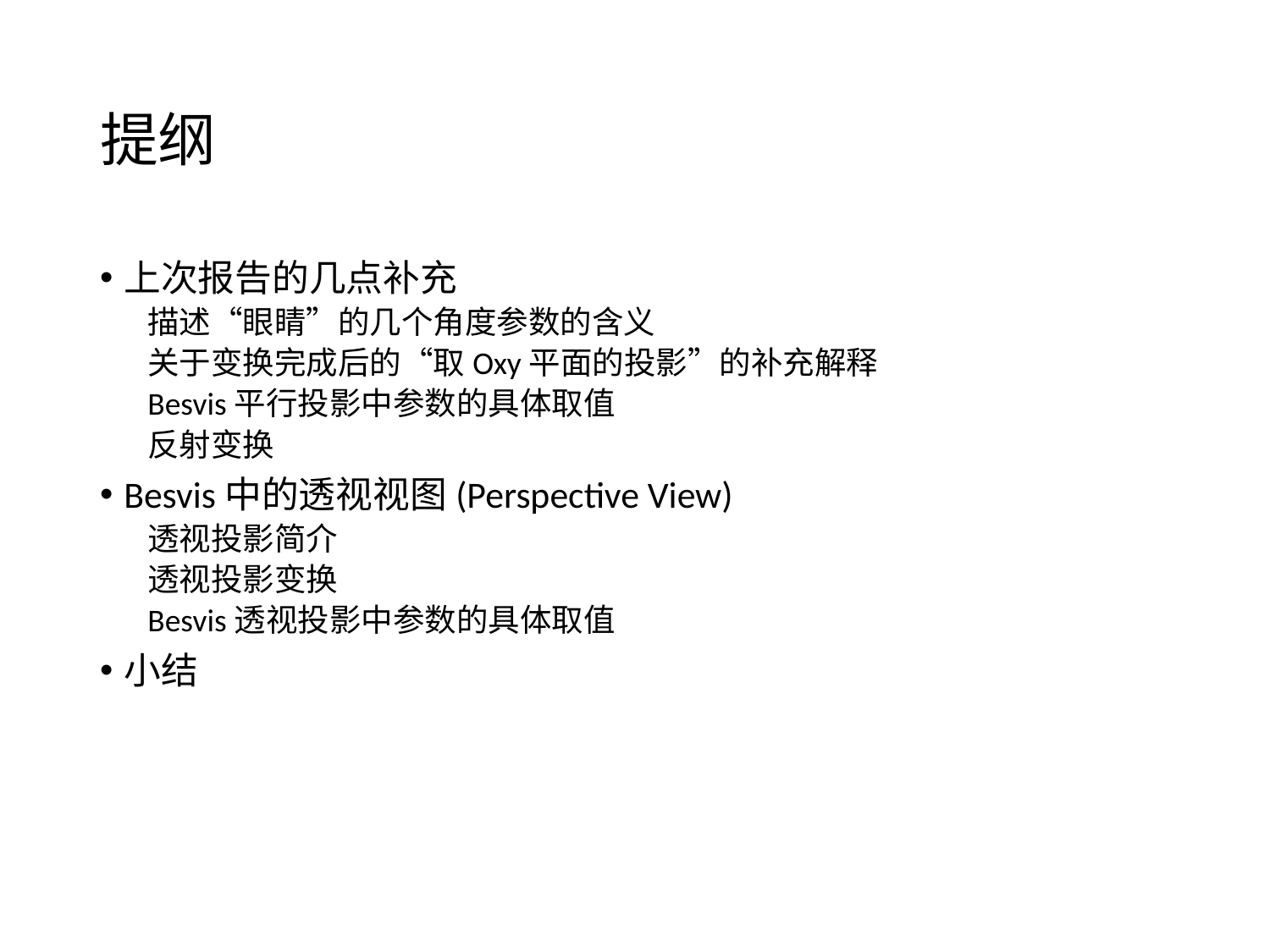

# 提纲
上次报告的几点补充
描述“眼睛”的几个角度参数的含义
关于变换完成后的“取Oxy平面的投影”的补充解释
Besvis平行投影中参数的具体取值
反射变换
Besvis中的透视视图(Perspective View)
透视投影简介
透视投影变换
Besvis透视投影中参数的具体取值
小结